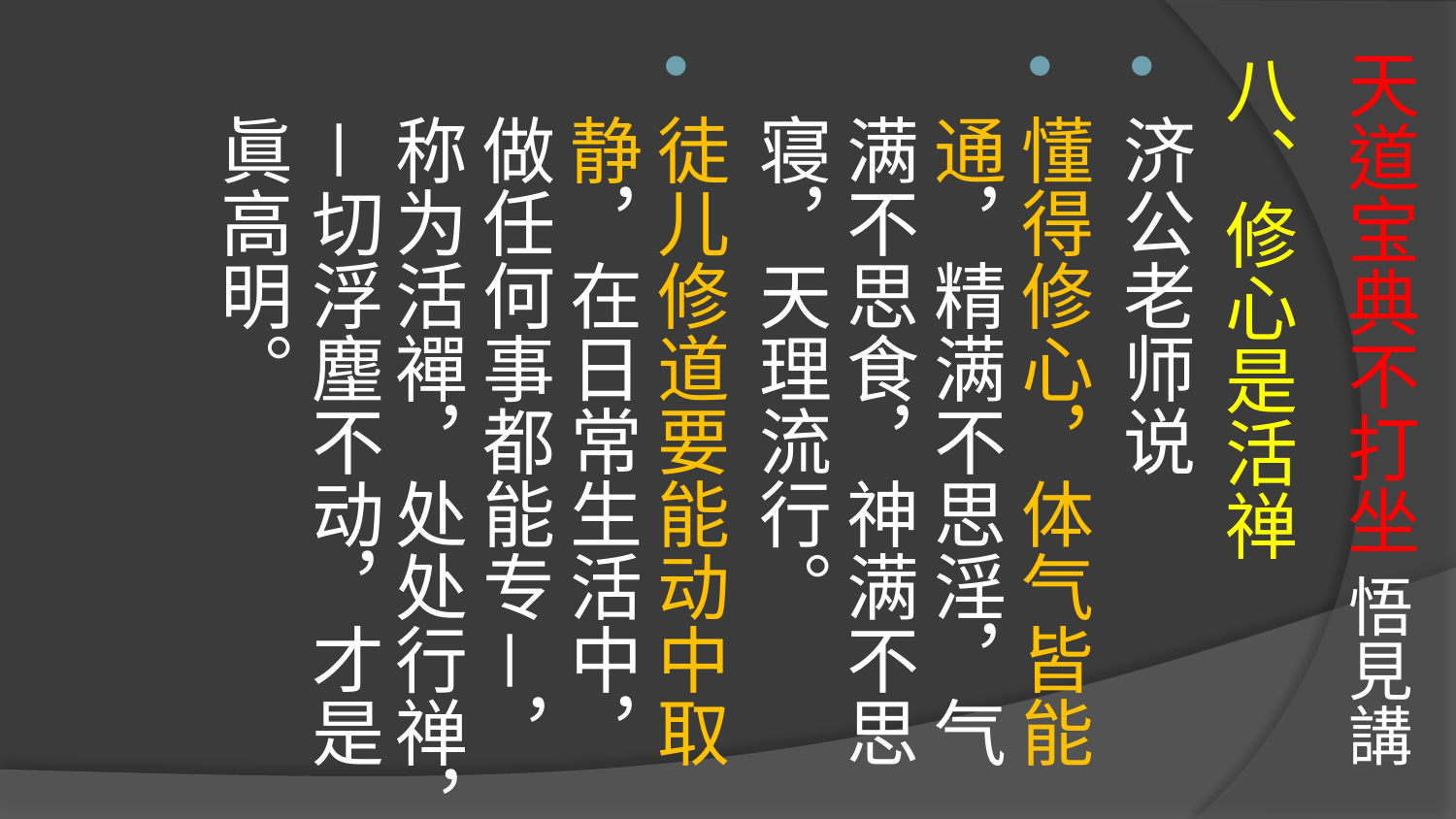

# 天道宝典不打坐 悟見講
八、修心是活禅
济公老师说
懂得修心，体气皆能通，精满不思淫，气满不思食，神满不思寝，天理流行。
徒儿修道要能动中取静，在日常生活中，做任何事都能专－，称为活襌，处处行禅，－切浮麈不动，才是眞高明。